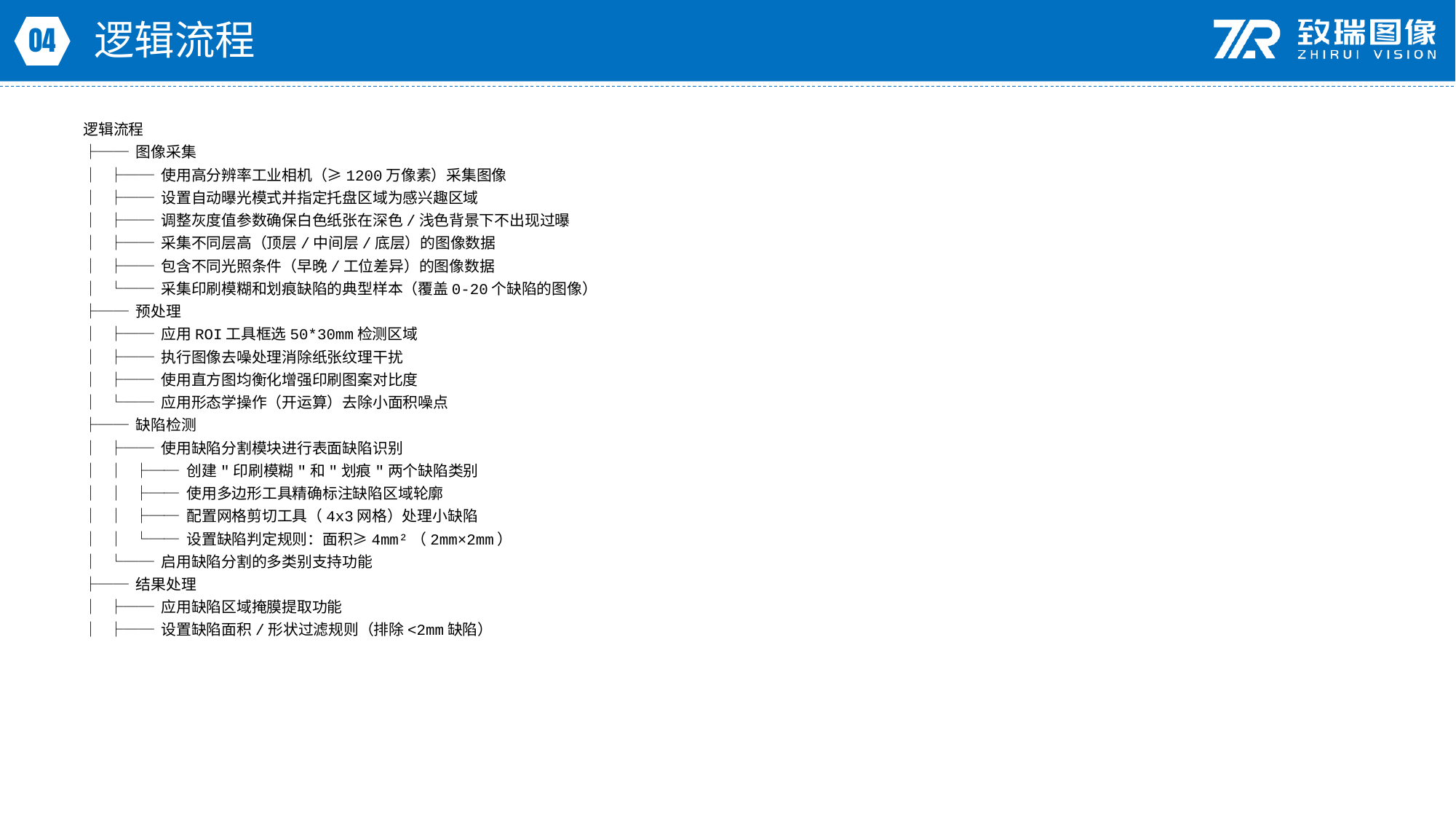

逻辑流程
04

逻辑流程
├── 图像采集
│   ├── 使用高分辨率工业相机（≥1200万像素）采集图像
│   ├── 设置自动曝光模式并指定托盘区域为感兴趣区域
│   ├── 调整灰度值参数确保白色纸张在深色/浅色背景下不出现过曝
│   ├── 采集不同层高（顶层/中间层/底层）的图像数据
│   ├── 包含不同光照条件（早晚/工位差异）的图像数据
│   └── 采集印刷模糊和划痕缺陷的典型样本（覆盖0-20个缺陷的图像）
├── 预处理
│   ├── 应用ROI工具框选50*30mm检测区域
│   ├── 执行图像去噪处理消除纸张纹理干扰
│   ├── 使用直方图均衡化增强印刷图案对比度
│   └── 应用形态学操作（开运算）去除小面积噪点
├── 缺陷检测
│   ├── 使用缺陷分割模块进行表面缺陷识别
│   │   ├── 创建"印刷模糊"和"划痕"两个缺陷类别
│   │   ├── 使用多边形工具精确标注缺陷区域轮廓
│   │   ├── 配置网格剪切工具（4x3网格）处理小缺陷
│   │   └── 设置缺陷判定规则：面积≥4mm²（2mm×2mm）
│   └── 启用缺陷分割的多类别支持功能
├── 结果处理
│   ├── 应用缺陷区域掩膜提取功能
│   ├── 设置缺陷面积/形状过滤规则（排除<2mm缺陷）